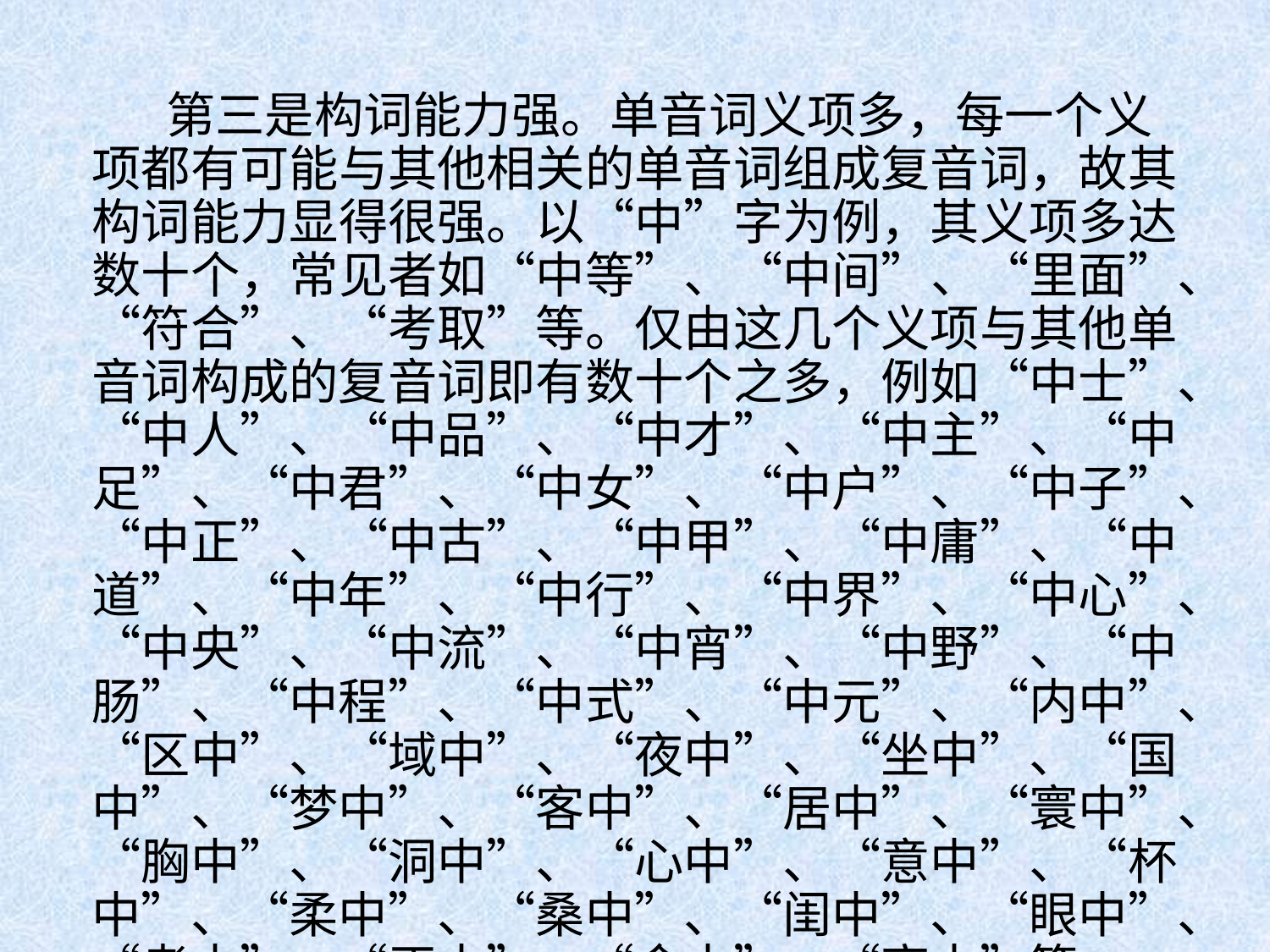

第三是构词能力强。单音词义项多，每一个义项都有可能与其他相关的单音词组成复音词，故其构词能力显得很强。以“中”字为例，其义项多达数十个，常见者如“中等”、“中间”、“里面”、“符合”、“考取”等。仅由这几个义项与其他单音词构成的复音词即有数十个之多，例如“中士”、“中人”、“中品”、“中才”、“中主”、“中足”、“中君”、“中女”、“中户”、“中子”、“中正”、“中古”、“中甲”、“中庸”、“中道”、“中年”、“中行”、“中界”、“中心”、“中央”、“中流”、“中宵”、“中野”、“中肠”、“中程”、“中式”、“中元”、“内中”、“区中”、“域中”、“夜中”、“坐中”、“国中”、“梦中”、“客中”、“居中”、“寰中”、“胸中”、“洞中”、“心中”、“意中”、“杯中”、“柔中”、“桑中”、“闺中”、“眼中”、“考中”、“正中”、“命中”、“高中”等。